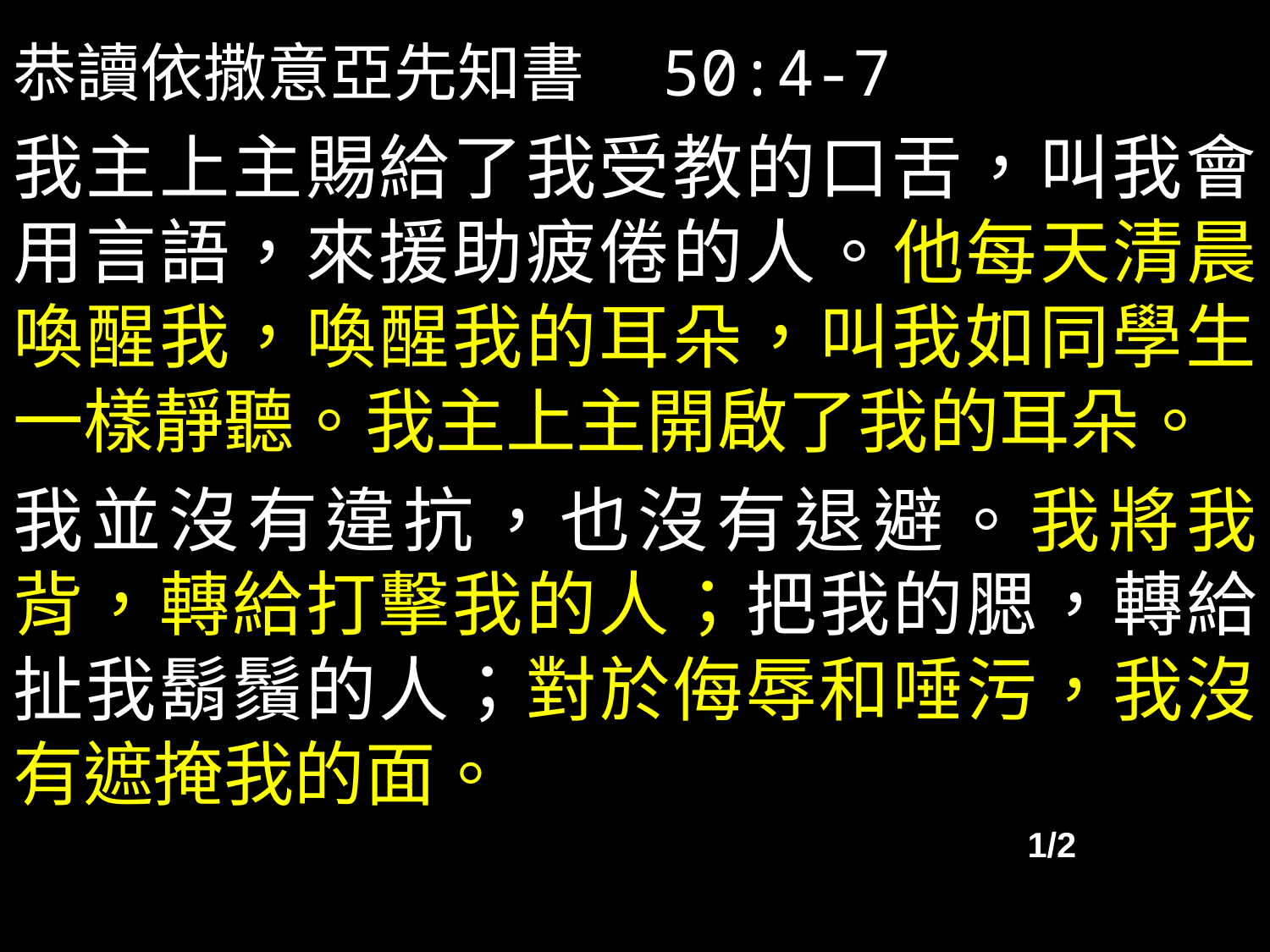

恭讀依撒意亞先知書　50:4-7
我主上主賜給了我受教的口舌，叫我會用言語，來援助疲倦的人。他每天清晨喚醒我，喚醒我的耳朵，叫我如同學生一樣靜聽。我主上主開啟了我的耳朵。
我並沒有違抗，也沒有退避。我將我背，轉給打擊我的人；把我的腮，轉給扯我鬍鬚的人；對於侮辱和唾污，我沒有遮掩我的面。
1/2